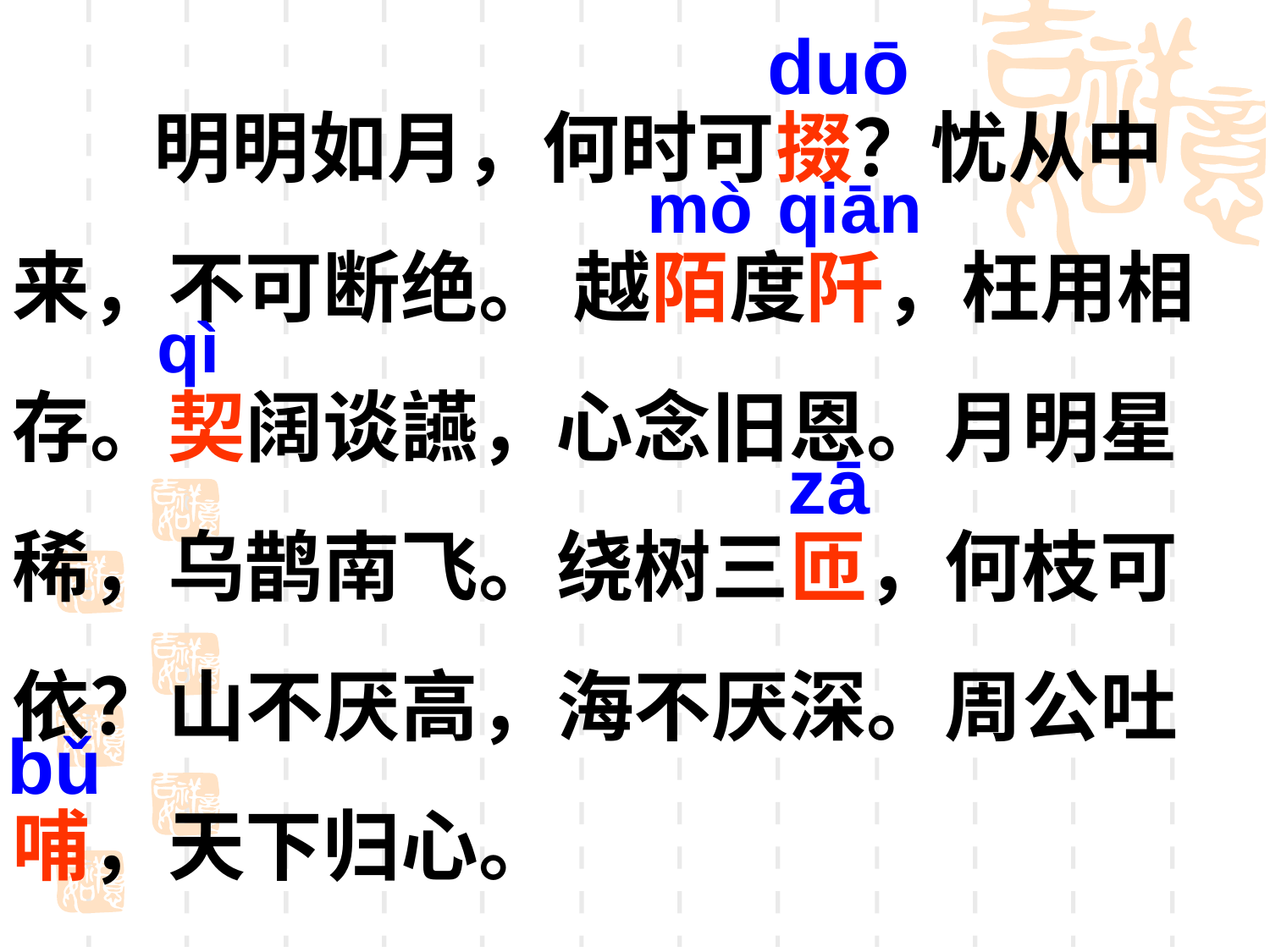

duō
       明明如月，何时可掇？忧从中来，不可断绝。 越陌度阡，枉用相存。契阔谈讌，心念旧恩。月明星稀，乌鹊南飞。绕树三匝，何枝可依？山不厌高，海不厌深。周公吐哺，天下归心。

mò
qiān
qì
zā
bǔ